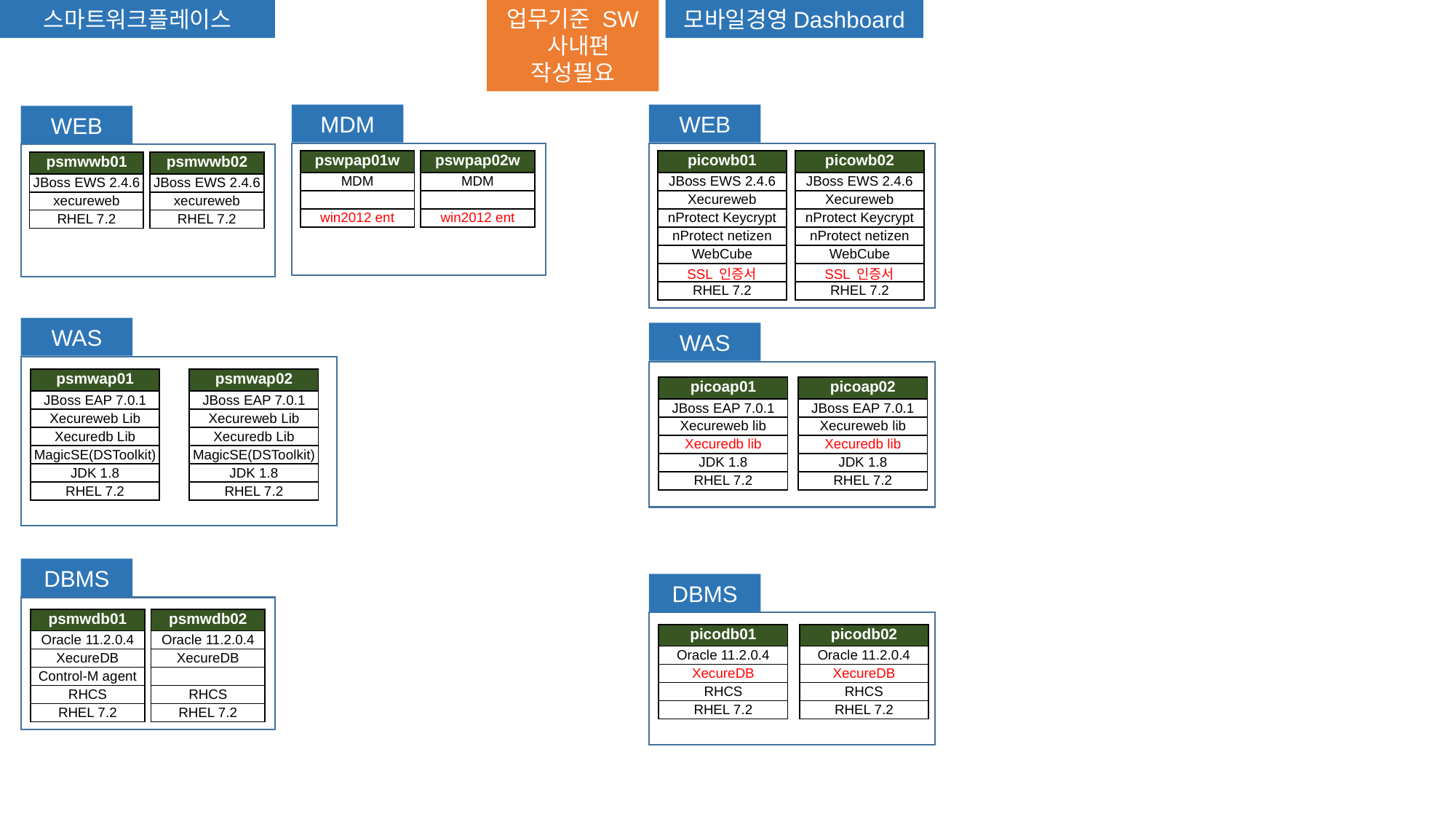

스마트워크플레이스
업무기준 SW
 사내편
작성필요
모바일경영Dashboard
WEB
MDM
WEB

| picowb01 |
| --- |
| JBoss EWS 2.4.6 |
| Xecureweb |
| nProtect Keycrypt |
| nProtect netizen |
| WebCube |
| SSL 인증서 |
| RHEL 7.2 |
| picowb02 |
| --- |
| JBoss EWS 2.4.6 |
| Xecureweb |
| nProtect Keycrypt |
| nProtect netizen |
| WebCube |
| SSL 인증서 |
| RHEL 7.2 |
| pswpap01w |
| --- |
| MDM |
|  |
| win2012 ent |
| pswpap02w |
| --- |
| MDM |
|  |
| win2012 ent |
| psmwwb01 |
| --- |
| JBoss EWS 2.4.6 |
| xecureweb |
| RHEL 7.2 |
| psmwwb02 |
| --- |
| JBoss EWS 2.4.6 |
| xecureweb |
| RHEL 7.2 |
WAS
WAS

| psmwap01 |
| --- |
| JBoss EAP 7.0.1 |
| Xecureweb Lib |
| Xecuredb Lib |
| MagicSE(DSToolkit) |
| JDK 1.8 |
| RHEL 7.2 |
| psmwap02 |
| --- |
| JBoss EAP 7.0.1 |
| Xecureweb Lib |
| Xecuredb Lib |
| MagicSE(DSToolkit) |
| JDK 1.8 |
| RHEL 7.2 |
| picoap01 |
| --- |
| JBoss EAP 7.0.1 |
| Xecureweb lib |
| Xecuredb lib |
| JDK 1.8 |
| RHEL 7.2 |
| picoap02 |
| --- |
| JBoss EAP 7.0.1 |
| Xecureweb lib |
| Xecuredb lib |
| JDK 1.8 |
| RHEL 7.2 |
DBMS
DBMS

| psmwdb01 |
| --- |
| Oracle 11.2.0.4 |
| XecureDB |
| Control-M agent |
| RHCS |
| RHEL 7.2 |
| psmwdb02 |
| --- |
| Oracle 11.2.0.4 |
| XecureDB |
|  |
| RHCS |
| RHEL 7.2 |

| picodb01 |
| --- |
| Oracle 11.2.0.4 |
| XecureDB |
| RHCS |
| RHEL 7.2 |
| picodb02 |
| --- |
| Oracle 11.2.0.4 |
| XecureDB |
| RHCS |
| RHEL 7.2 |